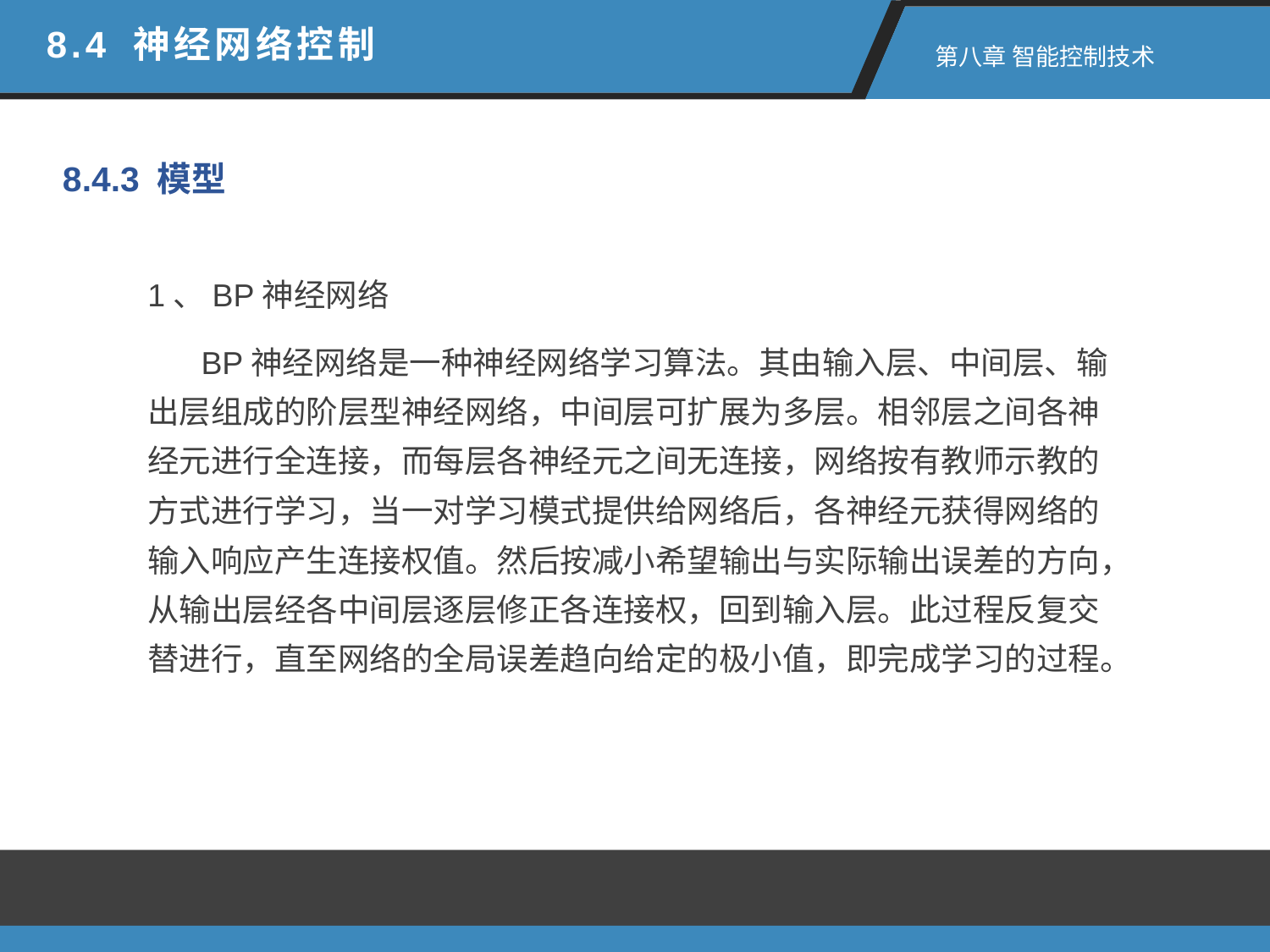

8.4 神经网络控制
  第八章 智能控制技术
8.4.3 模型
1、BP神经网络
      BP神经网络是一种神经网络学习算法。其由输入层、中间层、输出层组成的阶层型神经网络，中间层可扩展为多层。相邻层之间各神经元进行全连接，而每层各神经元之间无连接，网络按有教师示教的方式进行学习，当一对学习模式提供给网络后，各神经元获得网络的输入响应产生连接权值。然后按减小希望输出与实际输出误差的方向，从输出层经各中间层逐层修正各连接权，回到输入层。此过程反复交替进行，直至网络的全局误差趋向给定的极小值，即完成学习的过程。